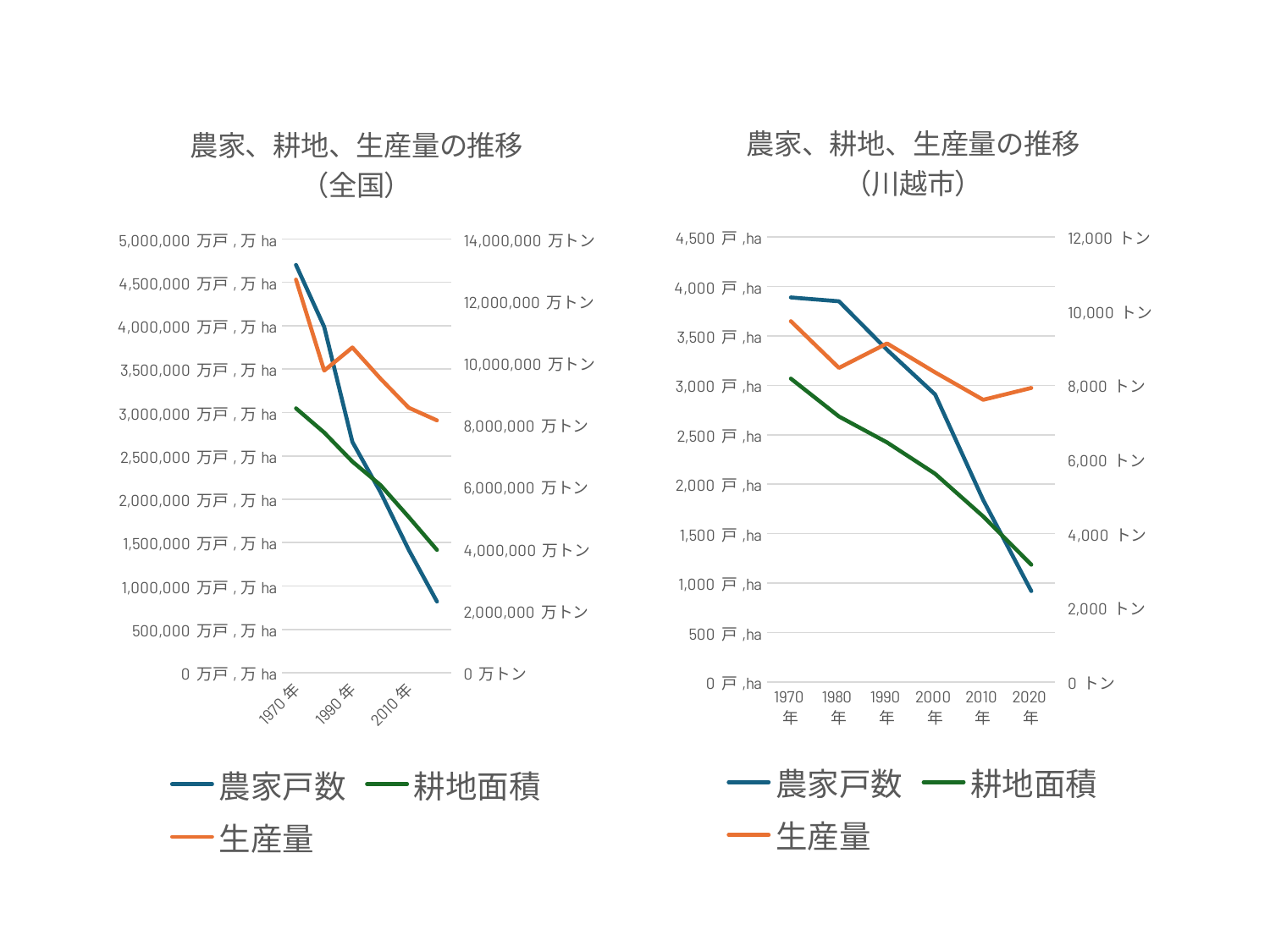

### Chart: 農家、耕地、生産量の推移（川越市）

| Category | 農家戸数 | 耕地面積 | 生産量 |
|---|---|---|---|
| 1970年 | 3889.0 | 3068.0 | 9730.0 |
| 1980年 | 3850.0 | 2685.0 | 8470.0 |
| 1990年 | 3359.0 | 2423.0 | 9130.0 |
| 2000年 | 2908.0 | 2106.0 | 8350.0 |
| 2010年 | 1840.0 | 1674.0 | 7610.0 |
| 2020年 | 919.0 | 1186.0 | 7930.0 |

### Chart: 農家、耕地、生産量の推移（全国）

| Category | 農家戸数 | 耕地面積 | 生産量 |
|---|---|---|---|
| 1970年 | 4701028.0 | 3048217.0 | 12689000.0 |
| 1980年 | 3986604.0 | 2769024.0 | 9751000.0 |
| 1990年 | 2661018.0 | 2434250.0 | 10499000.0 |
| 2000年 | 2079717.0 | 2162024.0 | 9490000.0 |
| 2010年 | 1416588.0 | 1794732.0 | 8554000.0 |
| 2020年 | 821186.0 | 1416109.0 | 8145000.0 |